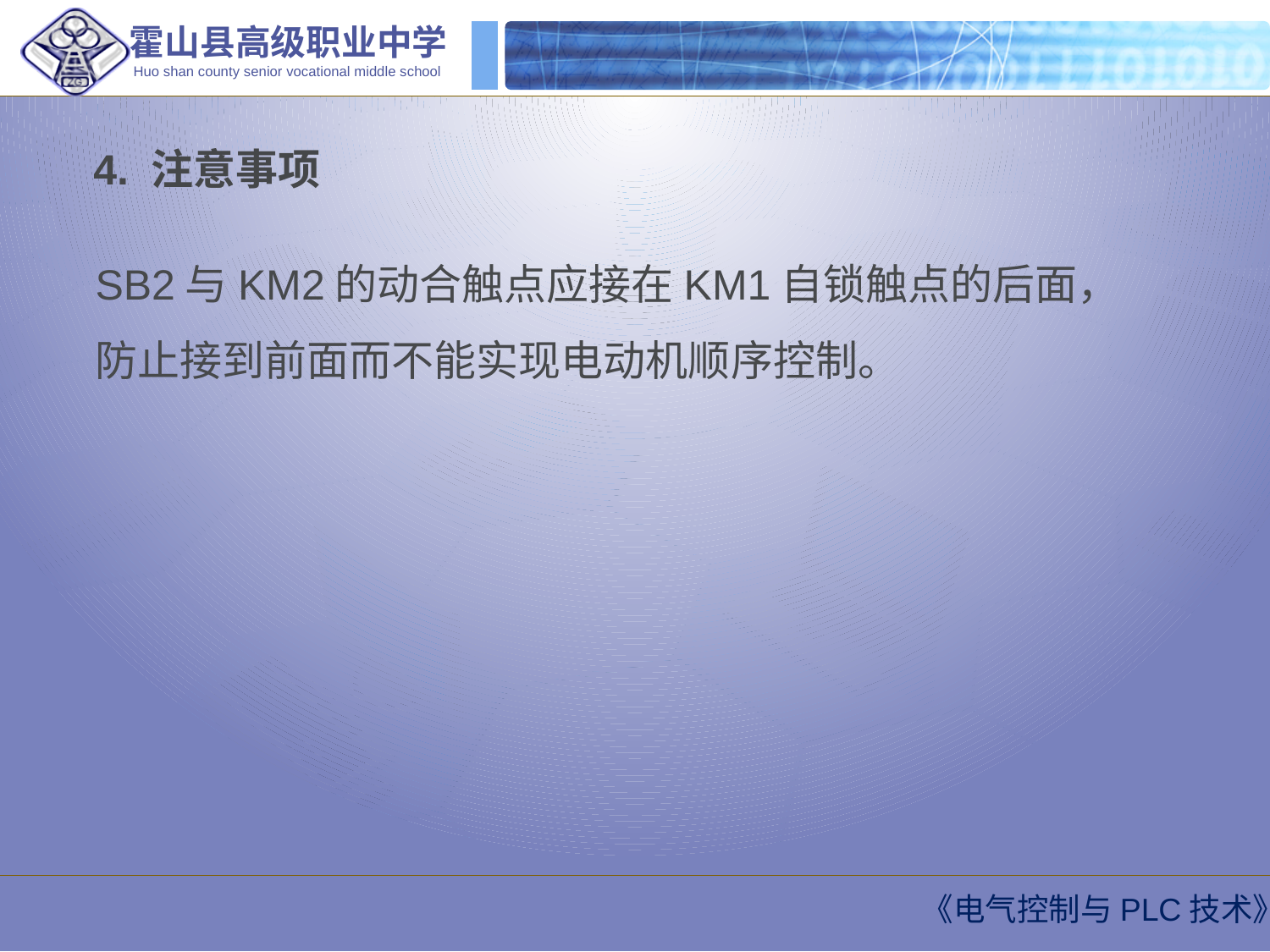

4. 注意事项
SB2与KM2的动合触点应接在KM1自锁触点的后面，防止接到前面而不能实现电动机顺序控制。